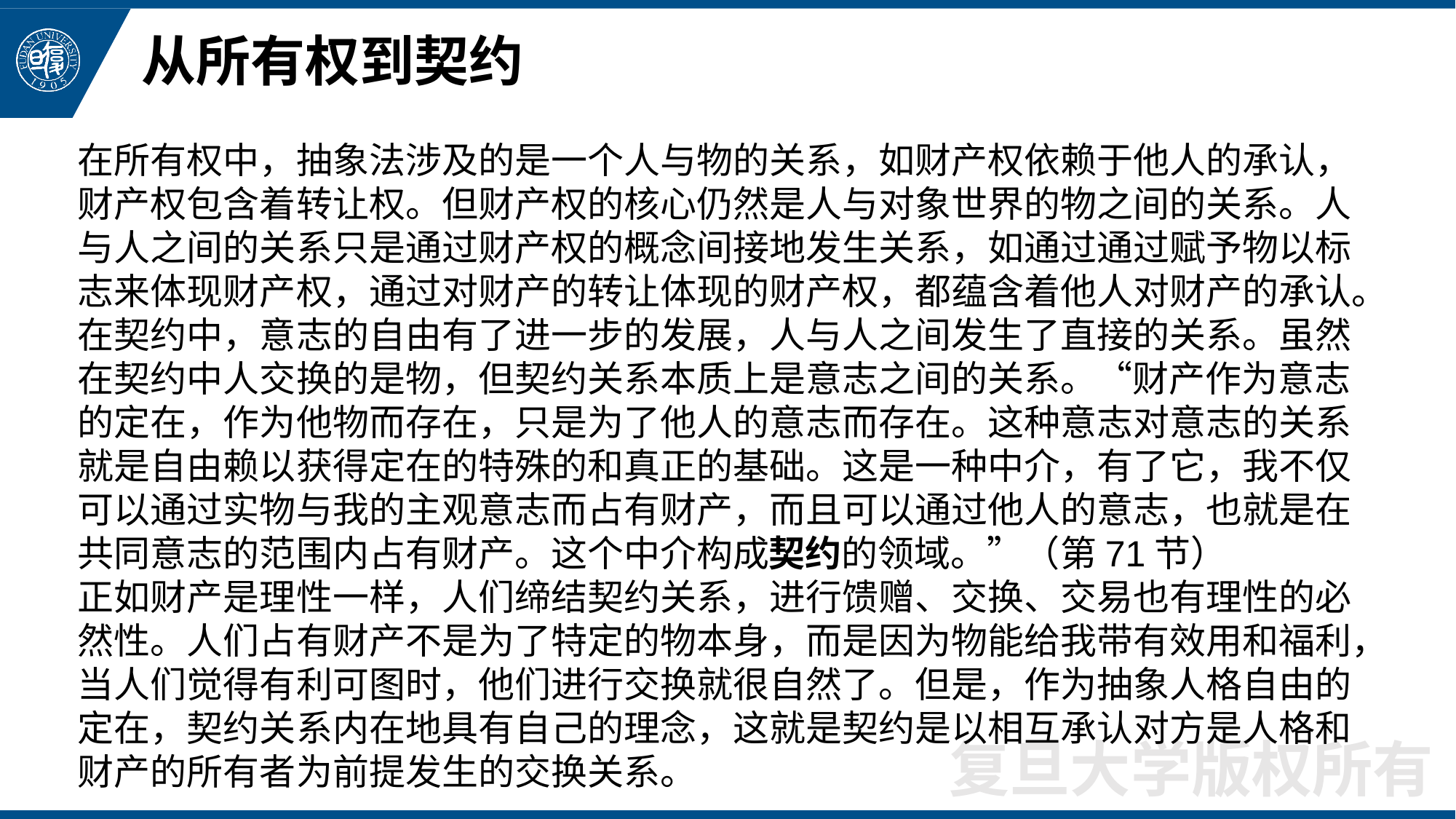

# 从所有权到契约
在所有权中，抽象法涉及的是一个人与物的关系，如财产权依赖于他人的承认，财产权包含着转让权。但财产权的核心仍然是人与对象世界的物之间的关系。人与人之间的关系只是通过财产权的概念间接地发生关系，如通过通过赋予物以标志来体现财产权，通过对财产的转让体现的财产权，都蕴含着他人对财产的承认。
在契约中，意志的自由有了进一步的发展，人与人之间发生了直接的关系。虽然在契约中人交换的是物，但契约关系本质上是意志之间的关系。“财产作为意志的定在，作为他物而存在，只是为了他人的意志而存在。这种意志对意志的关系就是自由赖以获得定在的特殊的和真正的基础。这是一种中介，有了它，我不仅可以通过实物与我的主观意志而占有财产，而且可以通过他人的意志，也就是在共同意志的范围内占有财产。这个中介构成契约的领域。”（第71节）
正如财产是理性一样，人们缔结契约关系，进行馈赠、交换、交易也有理性的必然性。人们占有财产不是为了特定的物本身，而是因为物能给我带有效用和福利，当人们觉得有利可图时，他们进行交换就很自然了。但是，作为抽象人格自由的定在，契约关系内在地具有自己的理念，这就是契约是以相互承认对方是人格和财产的所有者为前提发生的交换关系。